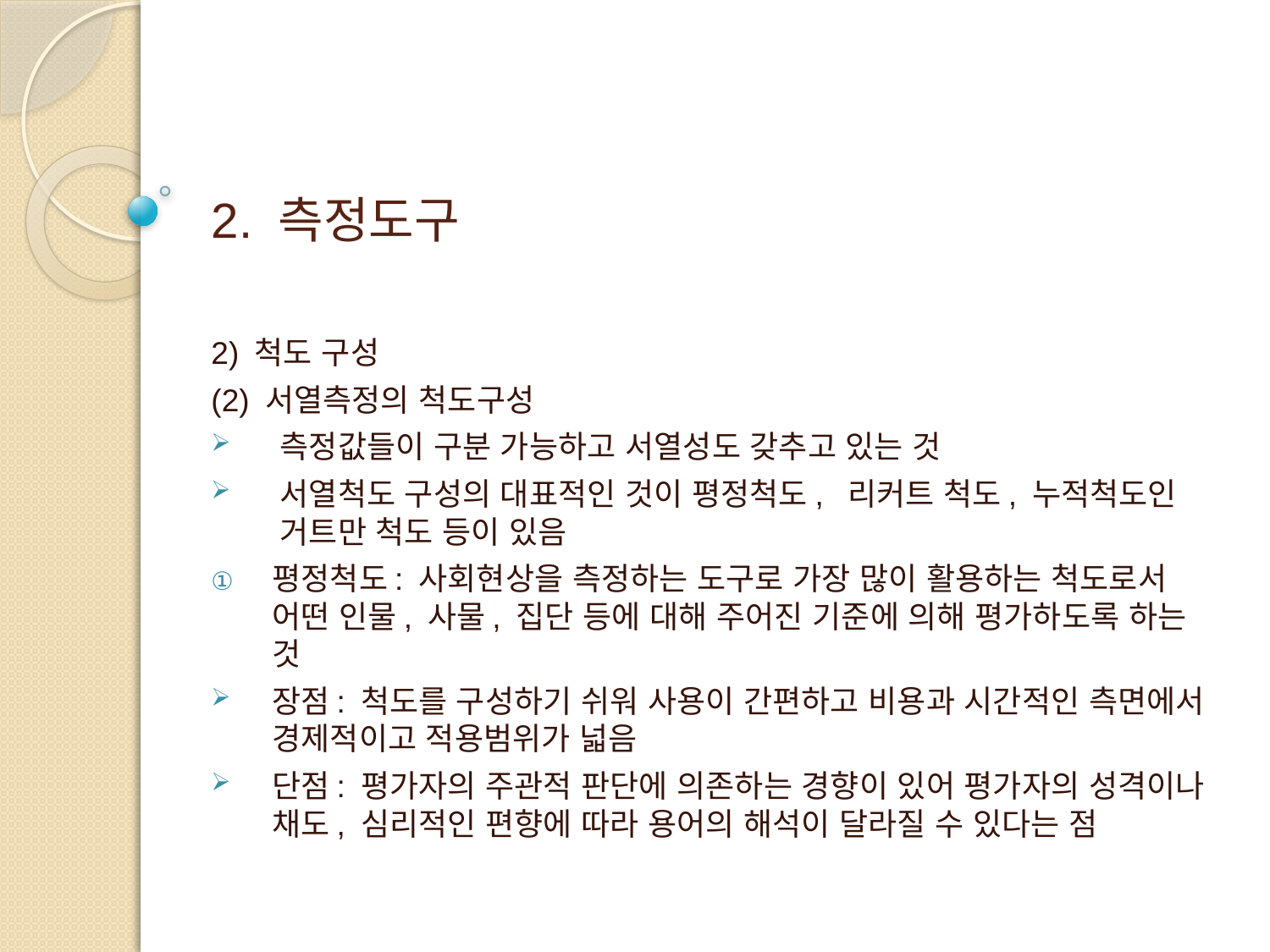

# 2. 측정도구
2) 척도 구성
(2) 서열측정의 척도구성
측정값들이 구분 가능하고 서열성도 갖추고 있는 것
서열척도 구성의 대표적인 것이 평정척도,  리커트 척도, 누적척도인  거트만 척도 등이 있음
평정척도: 사회현상을 측정하는 도구로 가장 많이 활용하는 척도로서 어떤 인물, 사물, 집단 등에 대해 주어진 기준에 의해 평가하도록 하는 것
장점: 척도를 구성하기 쉬워 사용이 간편하고 비용과 시간적인 측면에서 경제적이고 적용범위가 넓음
단점: 평가자의 주관적 판단에 의존하는 경향이 있어 평가자의 성격이나 채도, 심리적인 편향에 따라 용어의 해석이 달라질 수 있다는 점